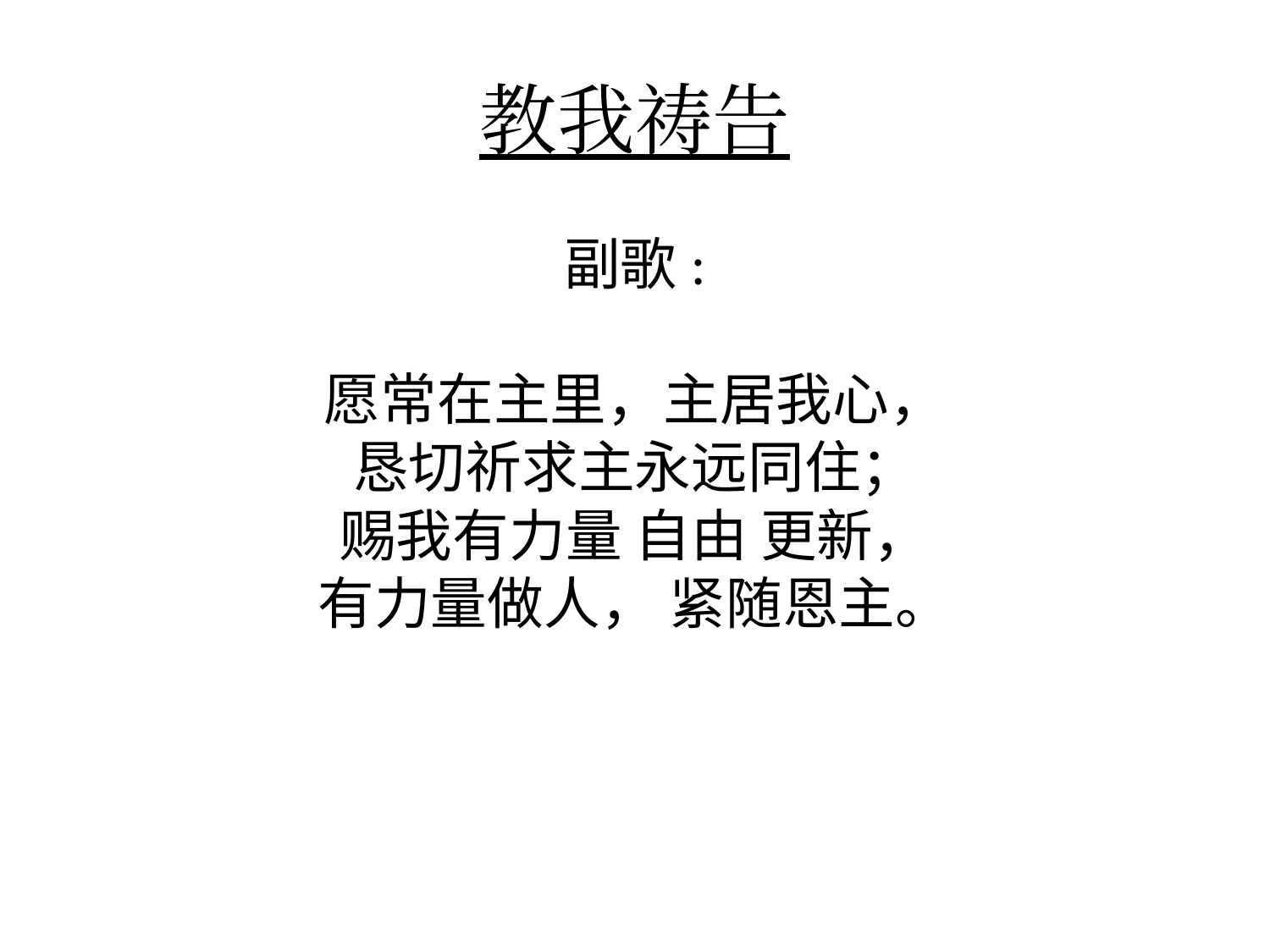

# 教我祷告
副歌:
愿常在主里，主居我心，
恳切祈求主永远同住；
赐我有力量 自由 更新，
有力量做人， 紧随恩主。